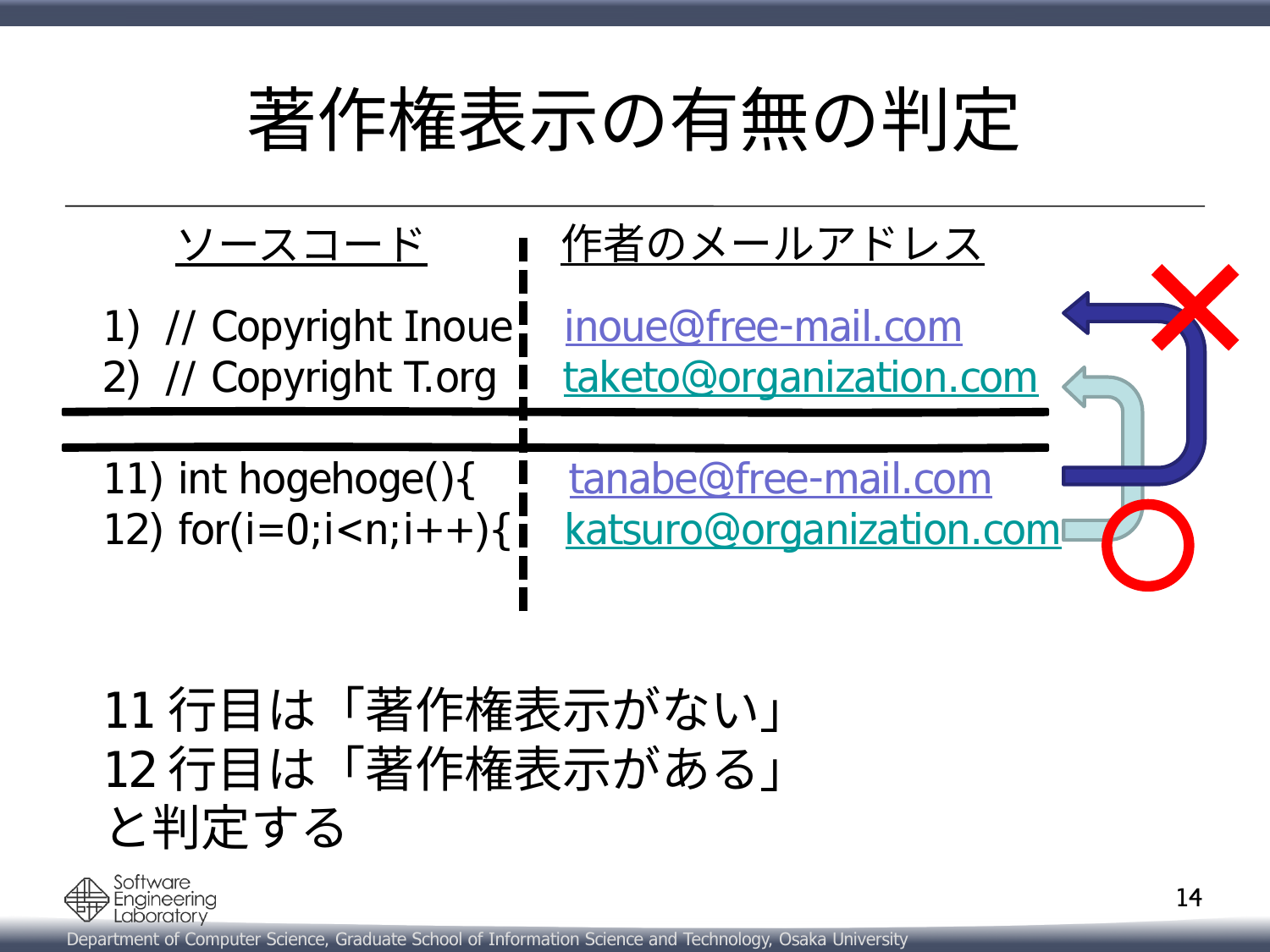

# 著作権表示の有無の判定
作者のメールアドレス
ソースコード

// Copyright Inoue    inoue@free-mail.com
// Copyright T.org     taketo@organization.com

11) int hogehoge(){       tanabe@free-mail.com
12) for(i=0;i<n;i++){    katsuro@organization.com

11行目は「著作権表示がない」
12行目は「著作権表示がある」
と判定する
14